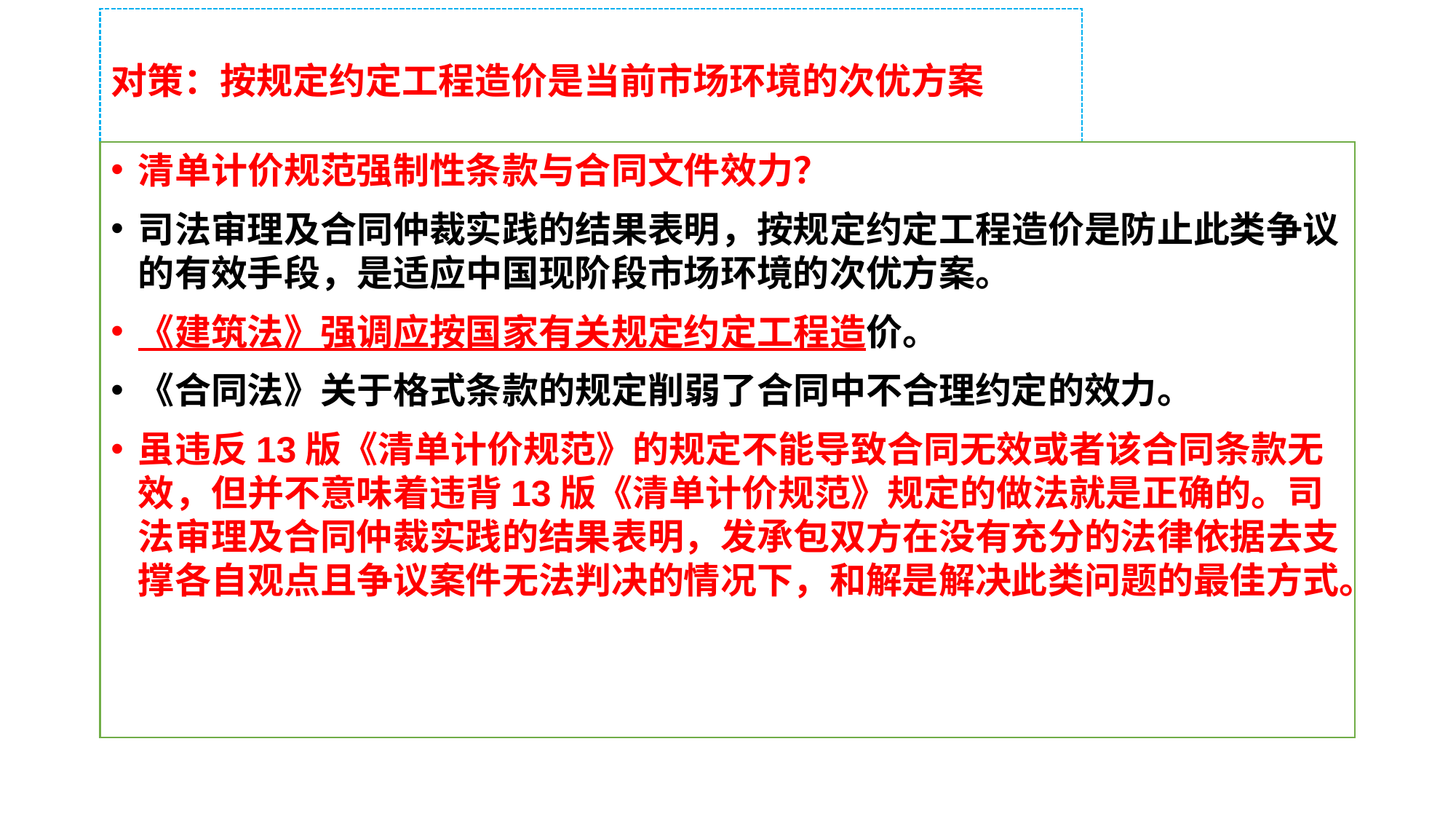

# 对策：按规定约定工程造价是当前市场环境的次优方案
清单计价规范强制性条款与合同文件效力？
司法审理及合同仲裁实践的结果表明，按规定约定工程造价是防止此类争议的有效手段，是适应中国现阶段市场环境的次优方案。
《建筑法》强调应按国家有关规定约定工程造价。
《合同法》关于格式条款的规定削弱了合同中不合理约定的效力。
虽违反13版《清单计价规范》的规定不能导致合同无效或者该合同条款无效，但并不意味着违背13版《清单计价规范》规定的做法就是正确的。司法审理及合同仲裁实践的结果表明，发承包双方在没有充分的法律依据去支撑各自观点且争议案件无法判决的情况下，和解是解决此类问题的最佳方式。